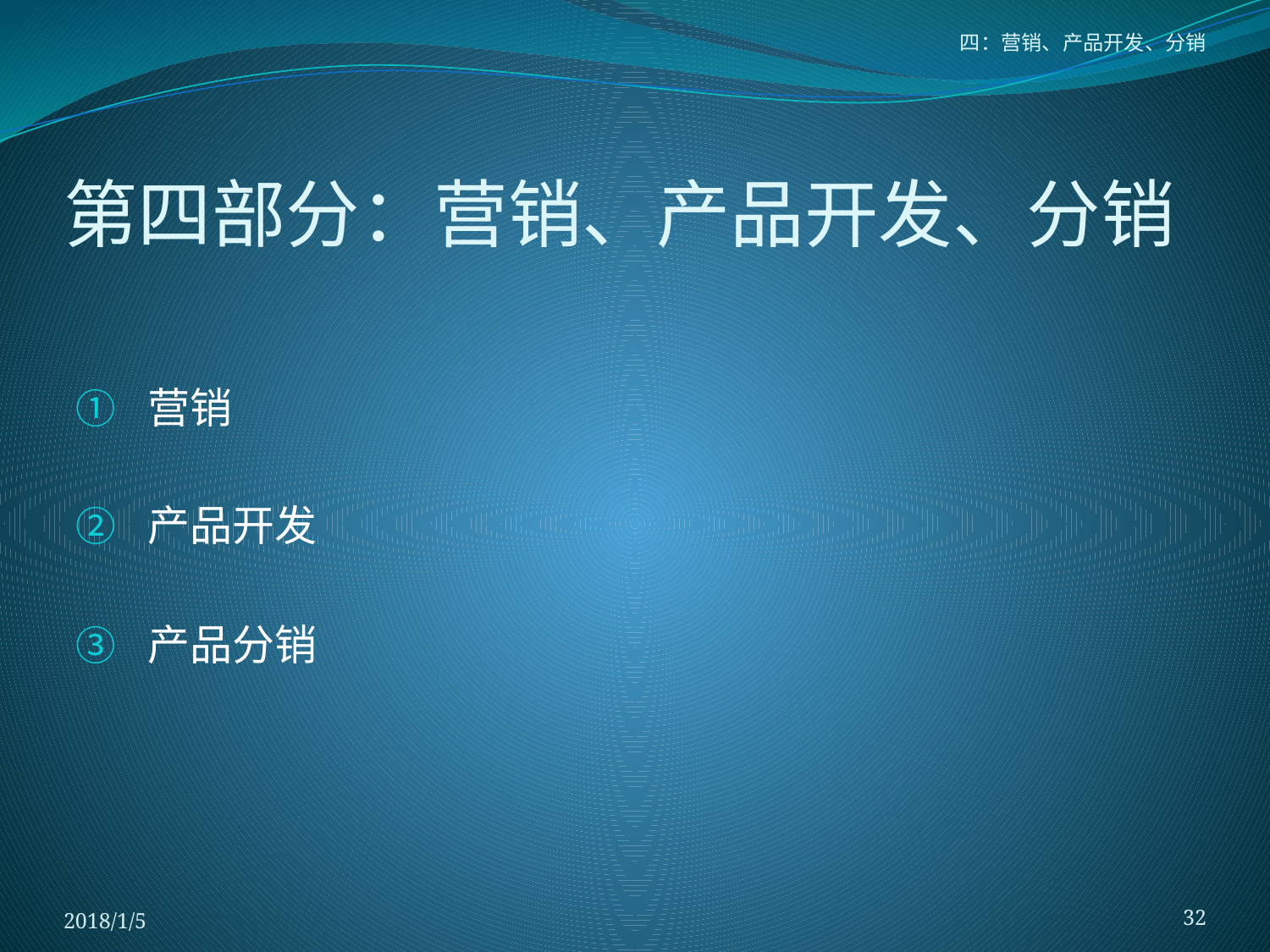

# 四：营销、产品开发、分销
第四部分：营销、产品开发、分销

营销

产品开发

产品分销
2018/1/5
32